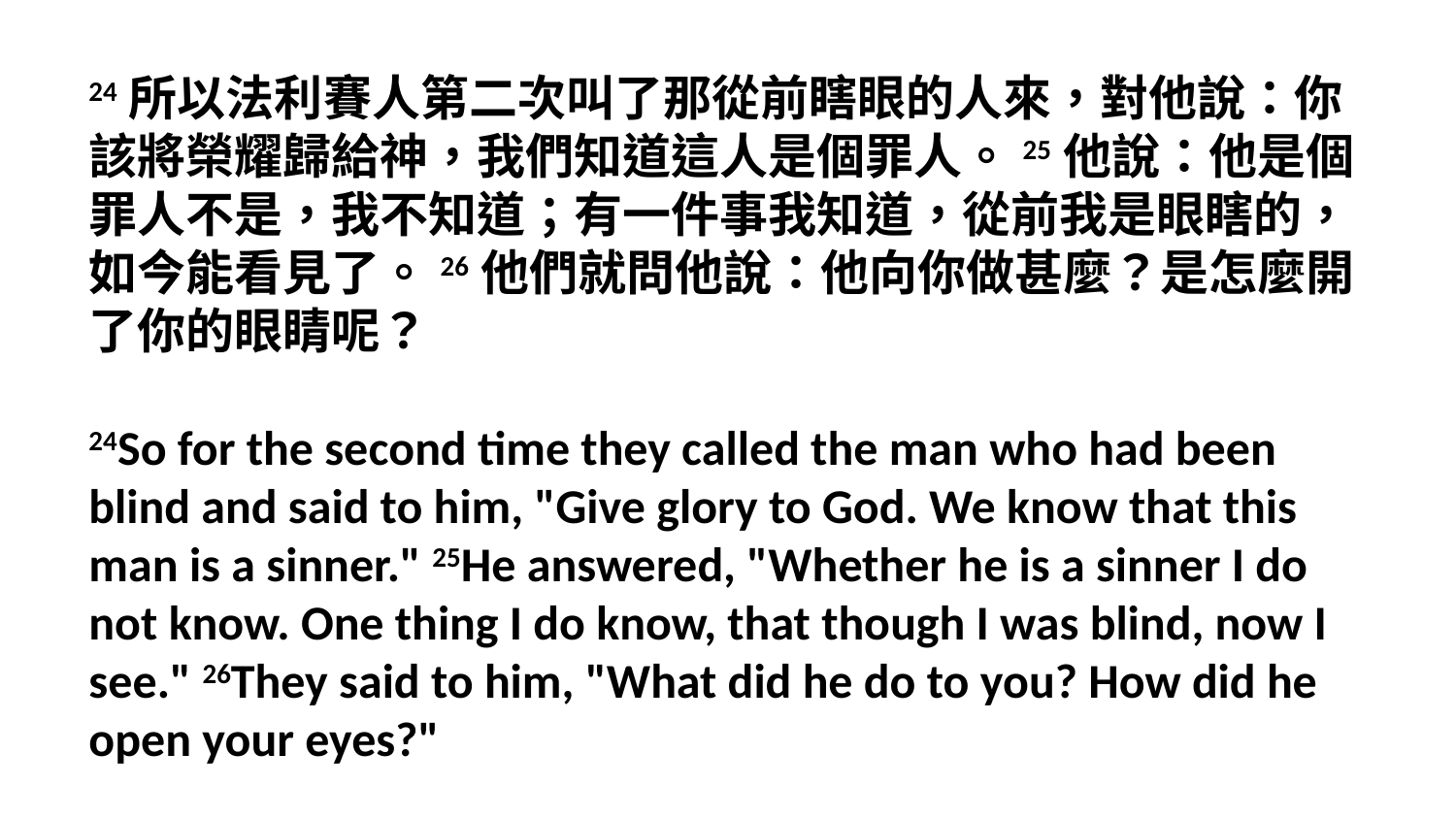

24所以法利賽人第二次叫了那從前瞎眼的人來，對他說：你該將榮耀歸給神，我們知道這人是個罪人。25他說：他是個罪人不是，我不知道；有一件事我知道，從前我是眼瞎的，如今能看見了。26他們就問他說：他向你做甚麼？是怎麼開了你的眼睛呢？

24So for the second time they called the man who had been blind and said to him, "Give glory to God. We know that this man is a sinner." 25He answered, "Whether he is a sinner I do not know. One thing I do know, that though I was blind, now I see." 26They said to him, "What did he do to you? How did he open your eyes?"